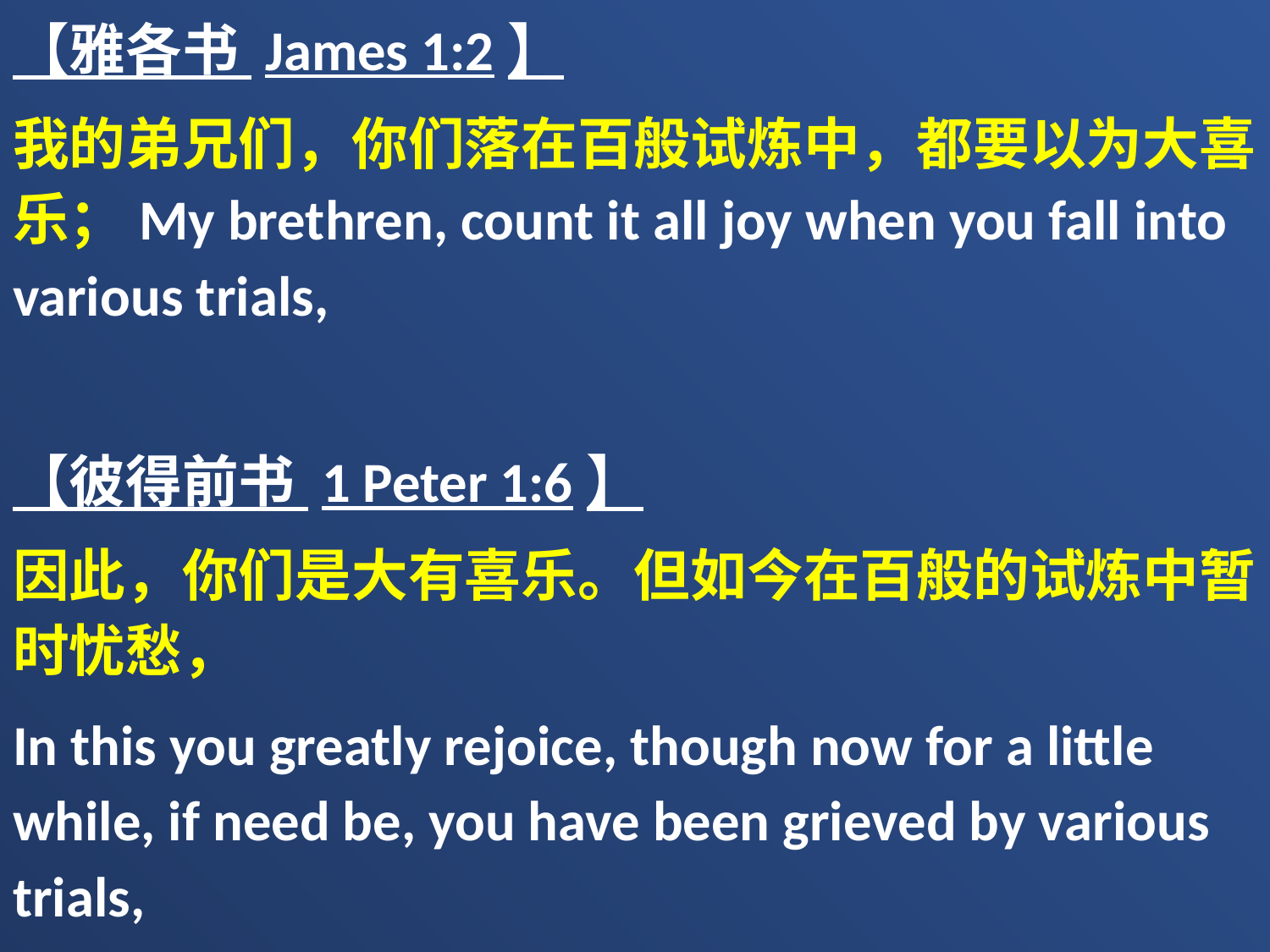

【雅各书 James 1:2】
我的弟兄们，你们落在百般试炼中，都要以为大喜乐；My brethren, count it all joy when you fall into various trials,

【彼得前书 1 Peter 1:6】
因此，你们是大有喜乐。但如今在百般的试炼中暂时忧愁，
In this you greatly rejoice, though now for a little while, if need be, you have been grieved by various trials,